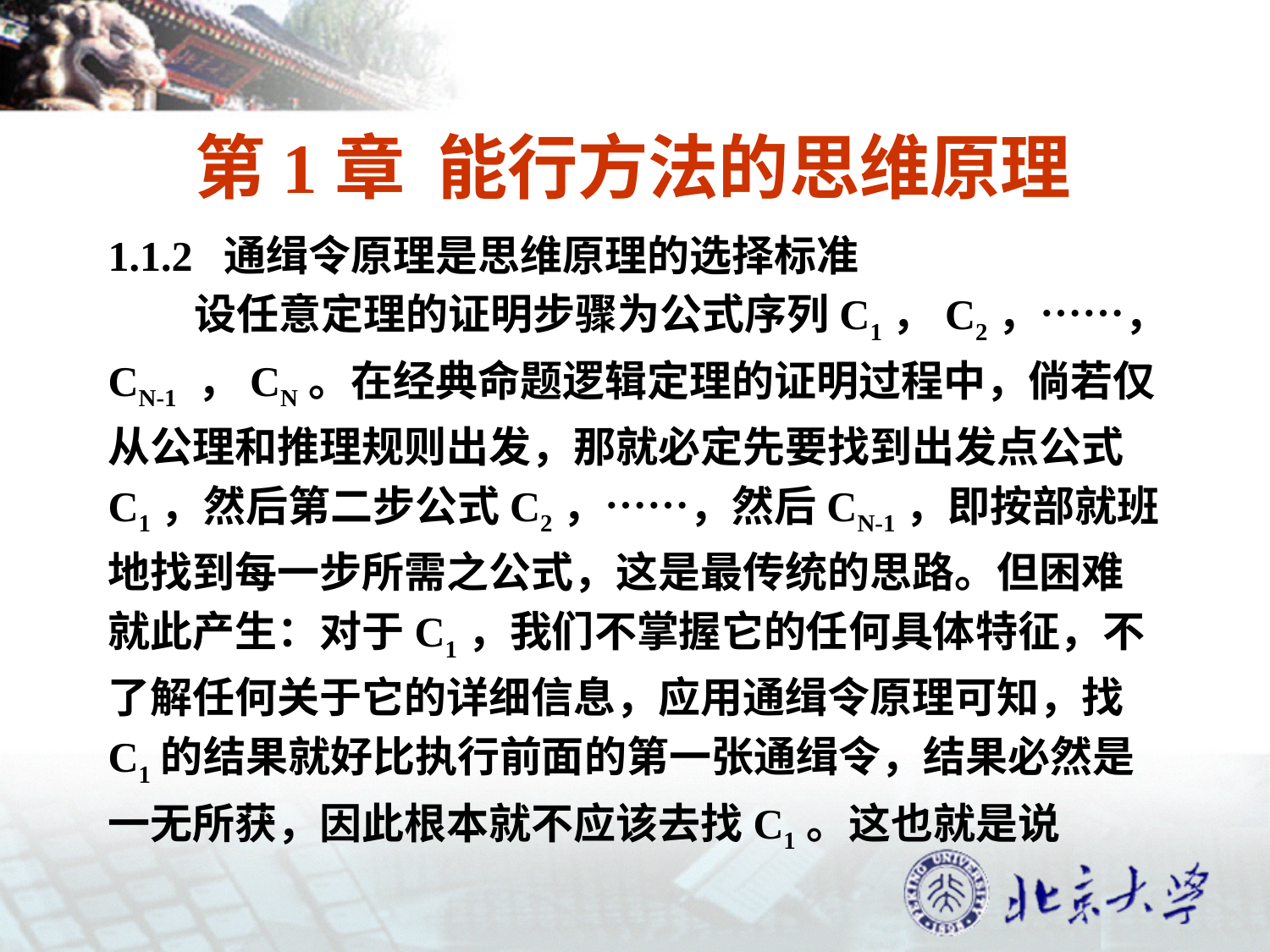

# 第1章  能行方法的思维原理
1.1.2  通缉令原理是思维原理的选择标准
        设任意定理的证明步骤为公式序列C1，C2，……，
CN-1 ，CN。在经典命题逻辑定理的证明过程中，倘若仅
从公理和推理规则出发，那就必定先要找到出发点公式
C1，然后第二步公式C2，……，然后CN-1，即按部就班
地找到每一步所需之公式，这是最传统的思路。但困难
就此产生：对于C1，我们不掌握它的任何具体特征，不
了解任何关于它的详细信息，应用通缉令原理可知，找
C1的结果就好比执行前面的第一张通缉令，结果必然是
一无所获，因此根本就不应该去找C1。这也就是说